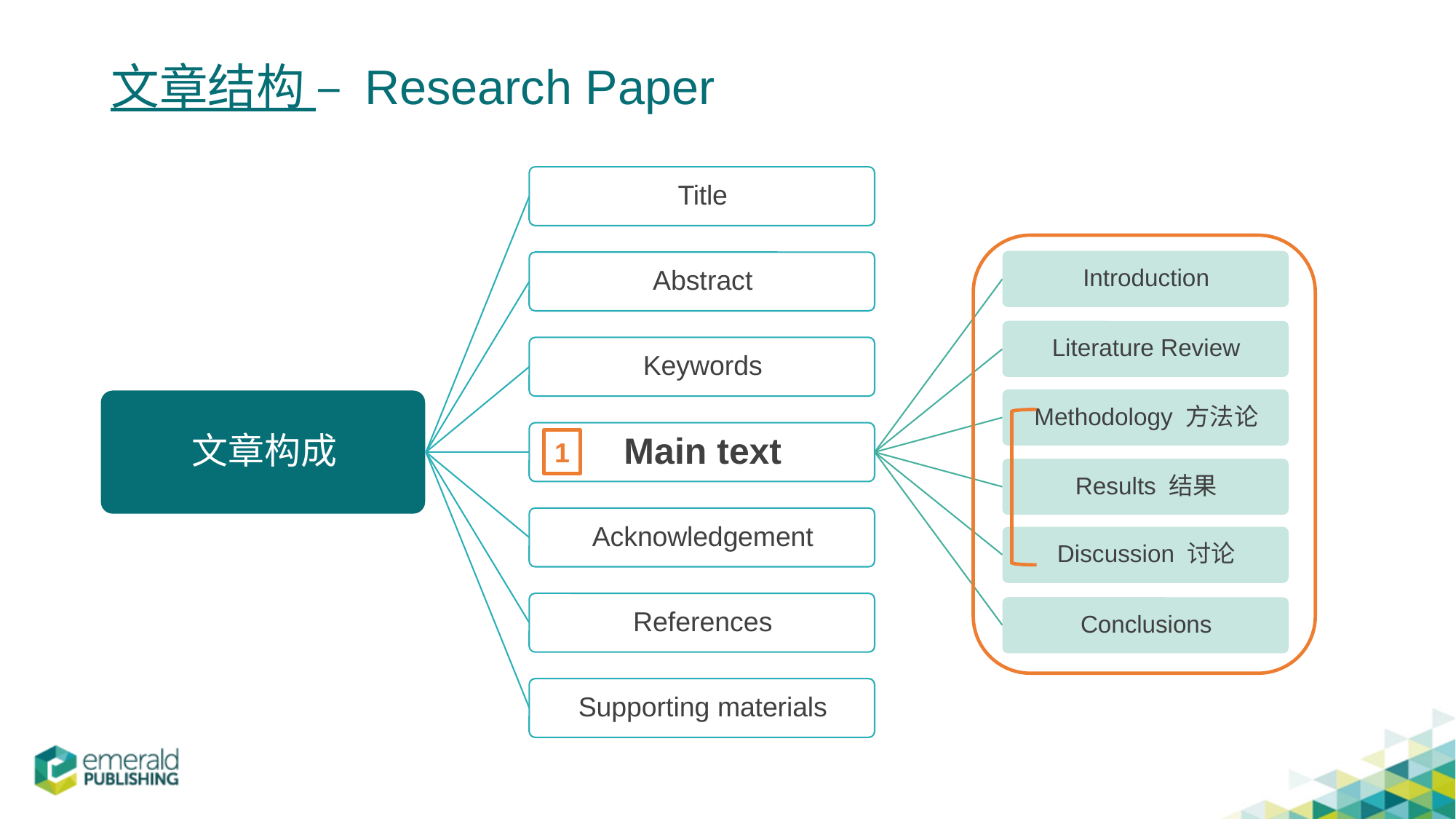

# 文章结构 – Research Paper
文章构成

Title

Abstract

Keywords

Main text

Introduction

Literature Review

Methodology 方法论

Results 结果

Discussion 讨论

Conclusions

Acknowledgement

References

Supporting materials

1